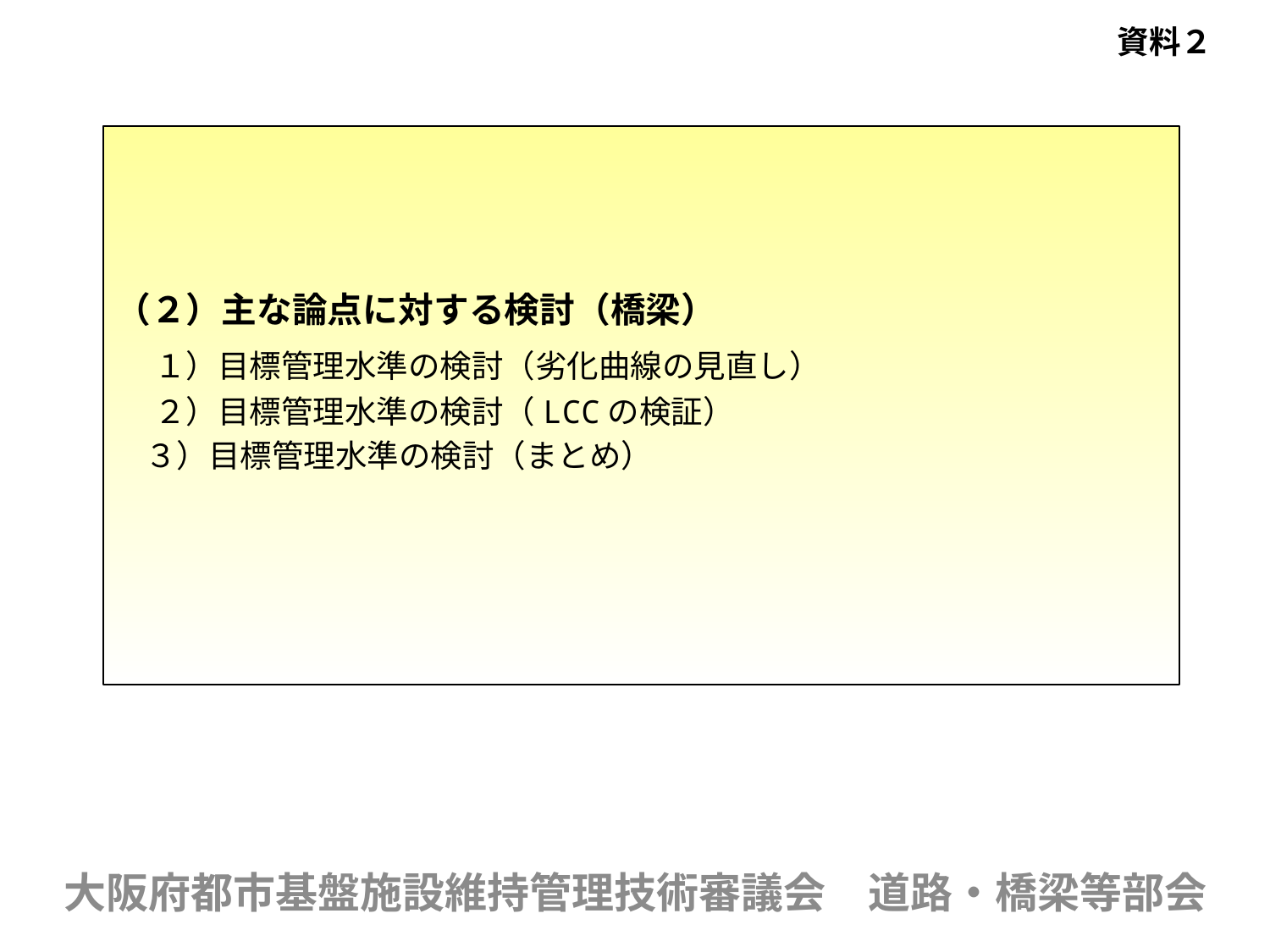

資料２
（２）主な論点に対する検討（橋梁）
　 １）目標管理水準の検討（劣化曲線の見直し）
　 ２）目標管理水準の検討（LCCの検証）
   ３）目標管理水準の検討（まとめ）

大阪府都市基盤施設維持管理技術審議会　道路・橋梁等部会